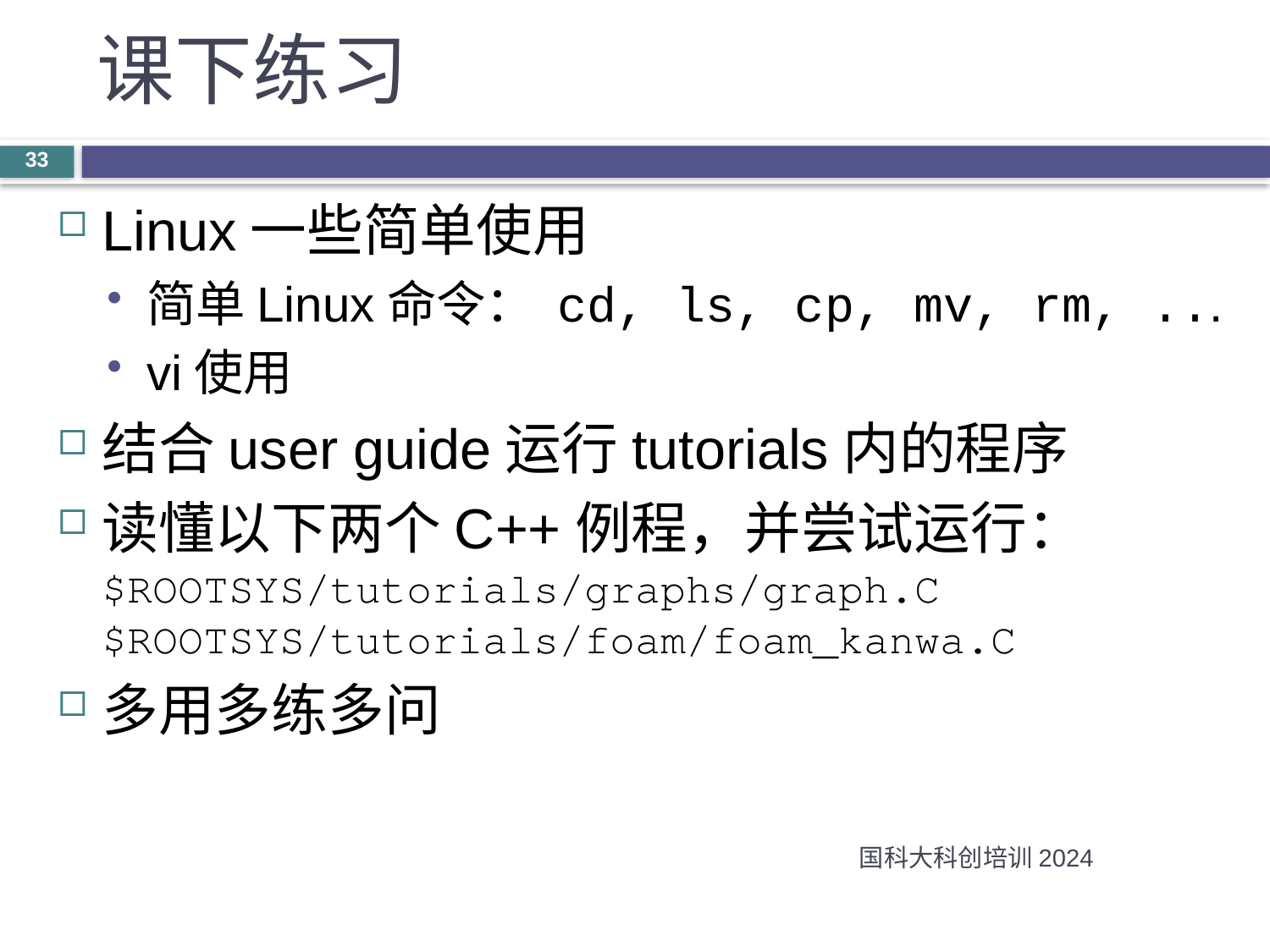

课下练习
33
Linux一些简单使用
简单Linux命令： cd, ls, cp, mv, rm, ...
vi使用
结合user guide运行tutorials内的程序
读懂以下两个C++例程，并尝试运行：
$ROOTSYS/tutorials/graphs/graph.C
$ROOTSYS/tutorials/foam/foam_kanwa.C
多用多练多问
国科大科创培训2024